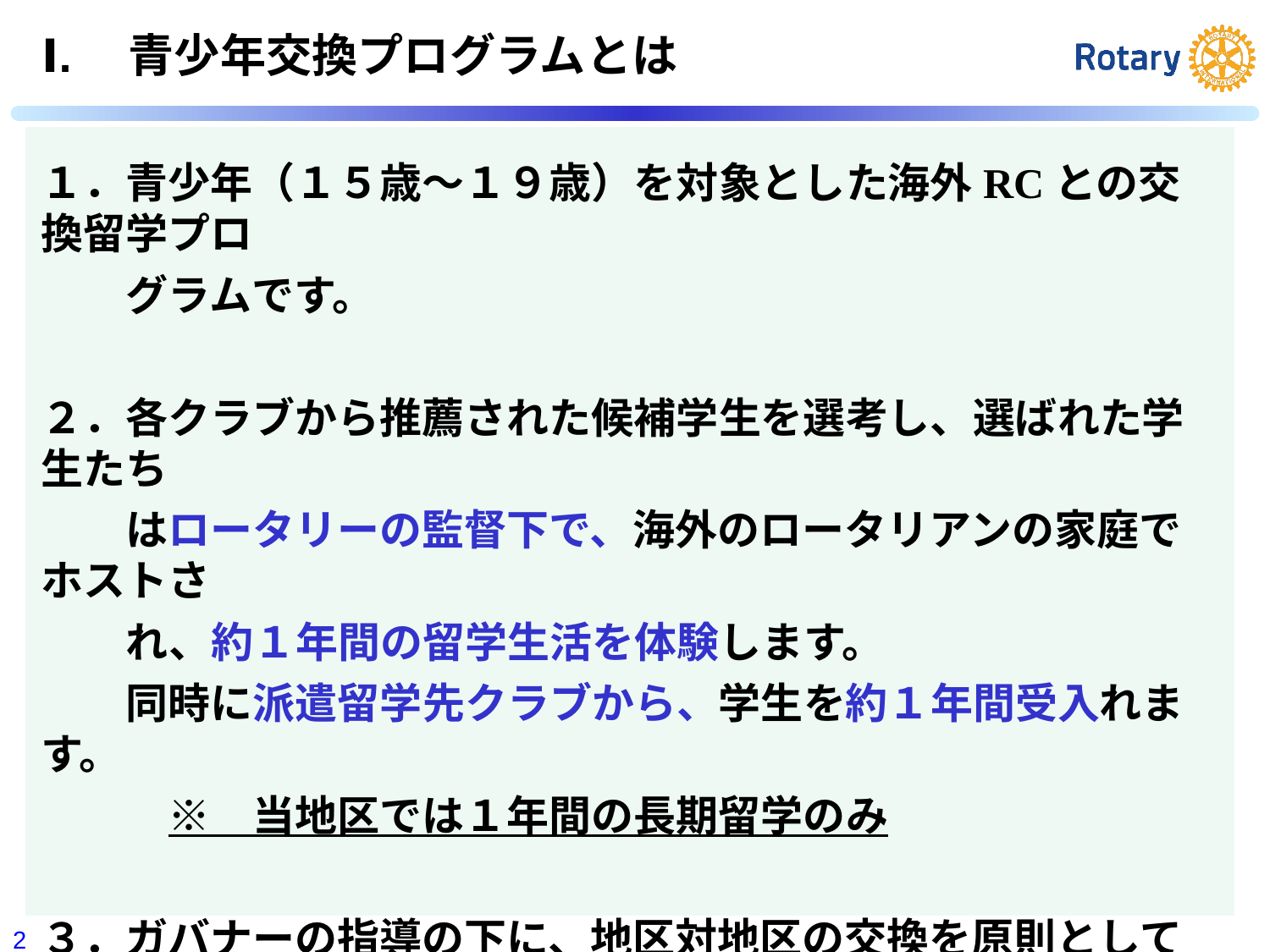

Ⅰ.　青少年交換プログラムとは
|  |
| --- |
１．青少年（１５歳～１９歳）を対象とした海外RCとの交換留学プロ
　　グラムです。

２．各クラブから推薦された候補学生を選考し、選ばれた学生たち
　　はロータリーの監督下で、海外のロータリアンの家庭でホストさ
　　れ、約１年間の留学生活を体験します。
　　同時に派遣留学先クラブから、学生を約１年間受入れます。
　　　※　当地区では１年間の長期留学のみ

３．ガバナーの指導の下に、地区対地区の交換を原則としてクラブ
　　対クラブ、クラブ対地区が協力して行う青少年奉仕・国際奉仕
　　における青少年交換事業です。

2